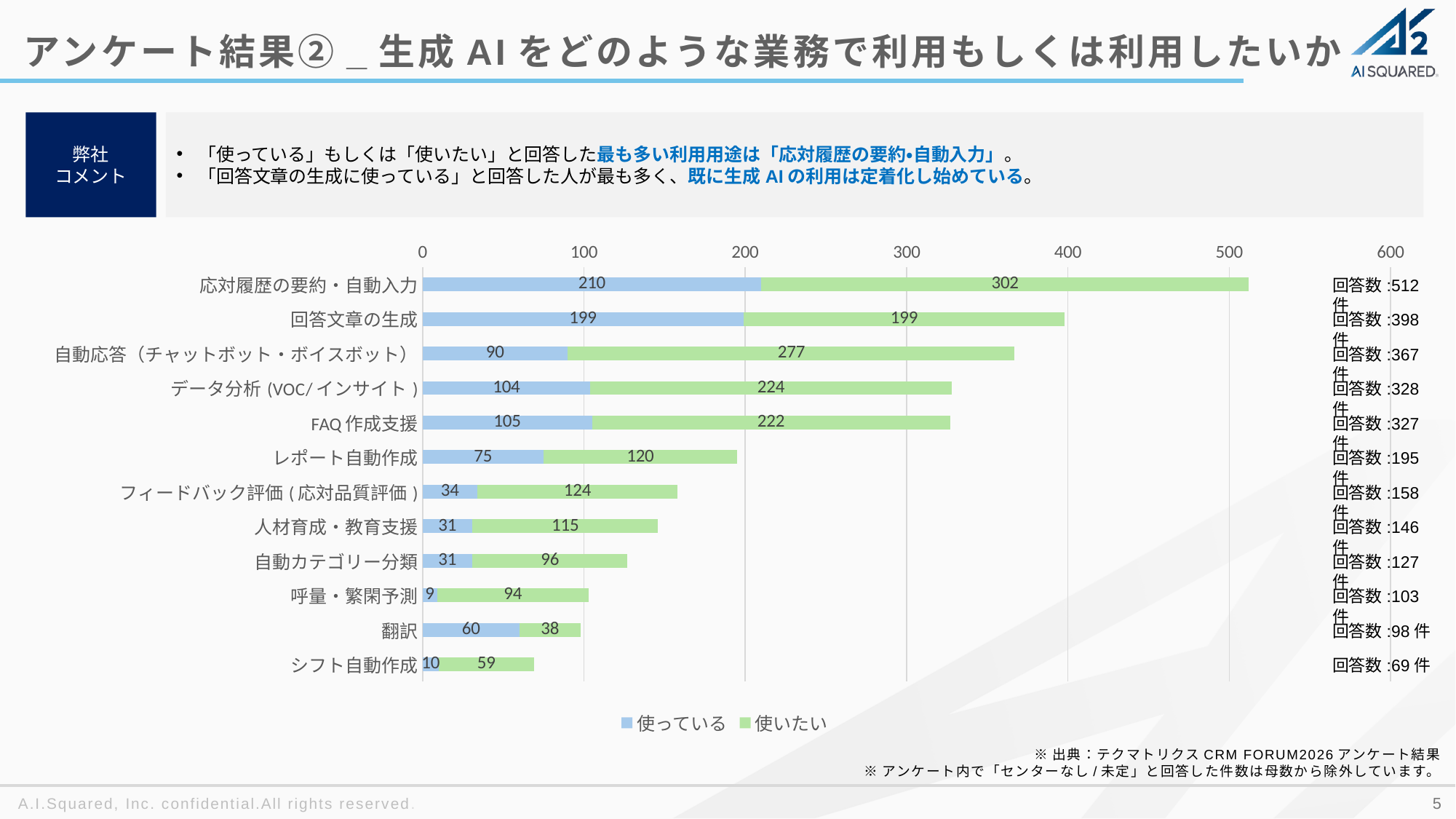

アンケート結果②_生成AIをどのような業務で利用もしくは利用したいか
弊社
コメント
「使っている」もしくは「使いたい」と回答した最も多い利用用途は「応対履歴の要約・自動入力」。
「回答文章の生成に使っている」と回答した人が最も多く、既に生成AIの利用は定着化し始めている。

### Chart

| Category | 使っている | 使いたい |
|---|---|---|
| 応対履歴の要約・自動入力 | 210.0 | 302.0 |
| 回答文章の生成 | 199.0 | 199.0 |
| 自動応答（チャットボット・ボイスボット） | 90.0 | 277.0 |
| データ分析(VOC/インサイト) | 104.0 | 224.0 |
| FAQ作成支援 | 105.0 | 222.0 |
| レポート自動作成 | 75.0 | 120.0 |
| フィードバック評価(応対品質評価) | 34.0 | 124.0 |
| 人材育成・教育支援 | 31.0 | 115.0 |
| 自動カテゴリー分類 | 31.0 | 96.0 |
| 呼量・繁閑予測 | 9.0 | 94.0 |
| 翻訳 | 60.0 | 38.0 |
| シフト自動作成 | 10.0 | 59.0 |
回答数:512件
回答数:398件
回答数:367件
回答数:328件
回答数:327件
回答数:195件
回答数:158件
回答数:146件
回答数:127件
回答数:103件
回答数:98件
回答数:69件
※出典：テクマトリクスCRM FORUM2026アンケート結果
※アンケート内で「センターなし/未定」と回答した件数は母数から除外しています。